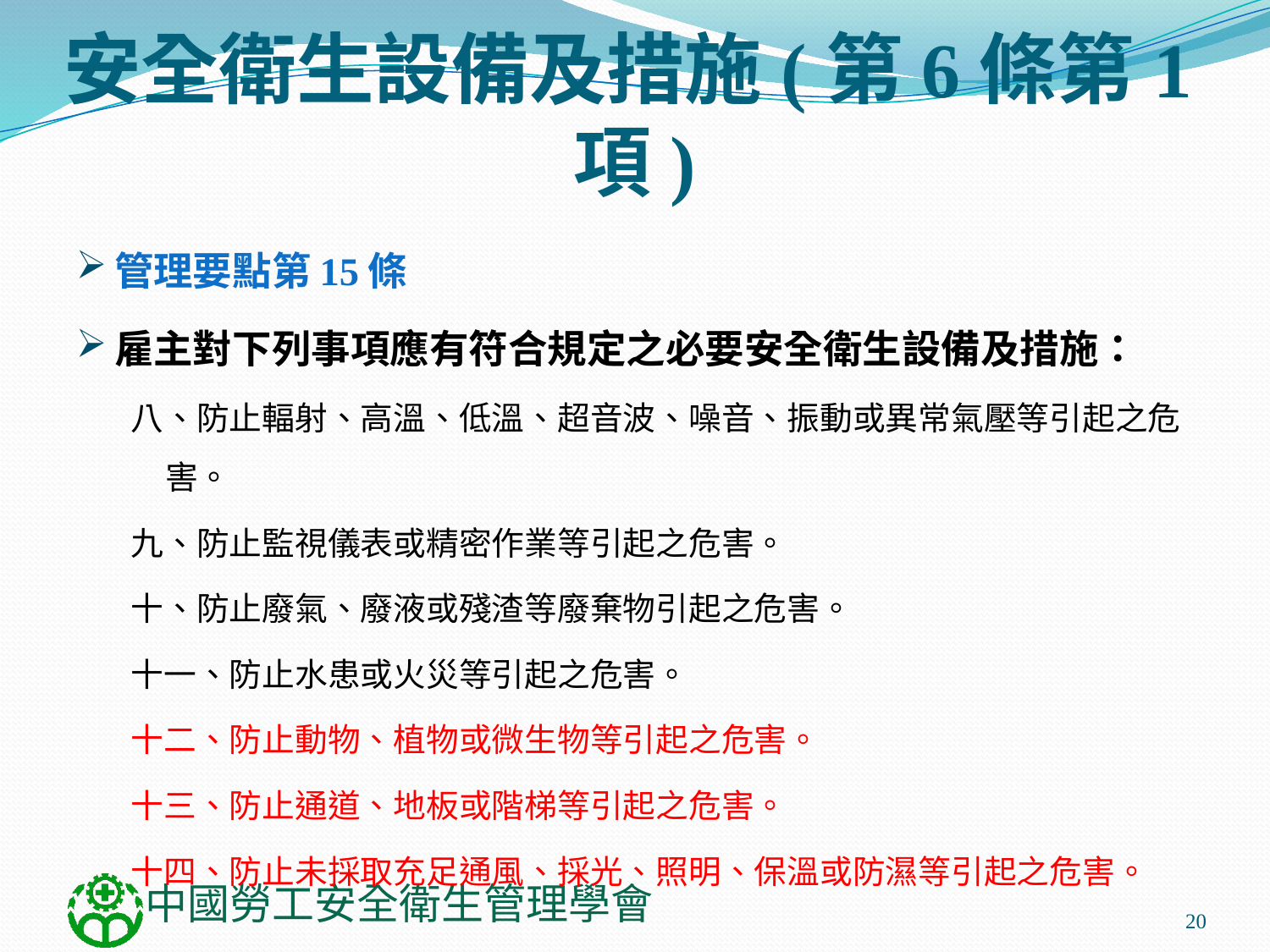

# 安全衛生設備及措施(第6條第1項)
管理要點第15條
雇主對下列事項應有符合規定之必要安全衛生設備及措施：
八、防止輻射、高溫、低溫、超音波、噪音、振動或異常氣壓等引起之危害。
九、防止監視儀表或精密作業等引起之危害。
十、防止廢氣、廢液或殘渣等廢棄物引起之危害。
十一、防止水患或火災等引起之危害。
十二、防止動物、植物或微生物等引起之危害。
十三、防止通道、地板或階梯等引起之危害。
十四、防止未採取充足通風、採光、照明、保溫或防濕等引起之危害。
20